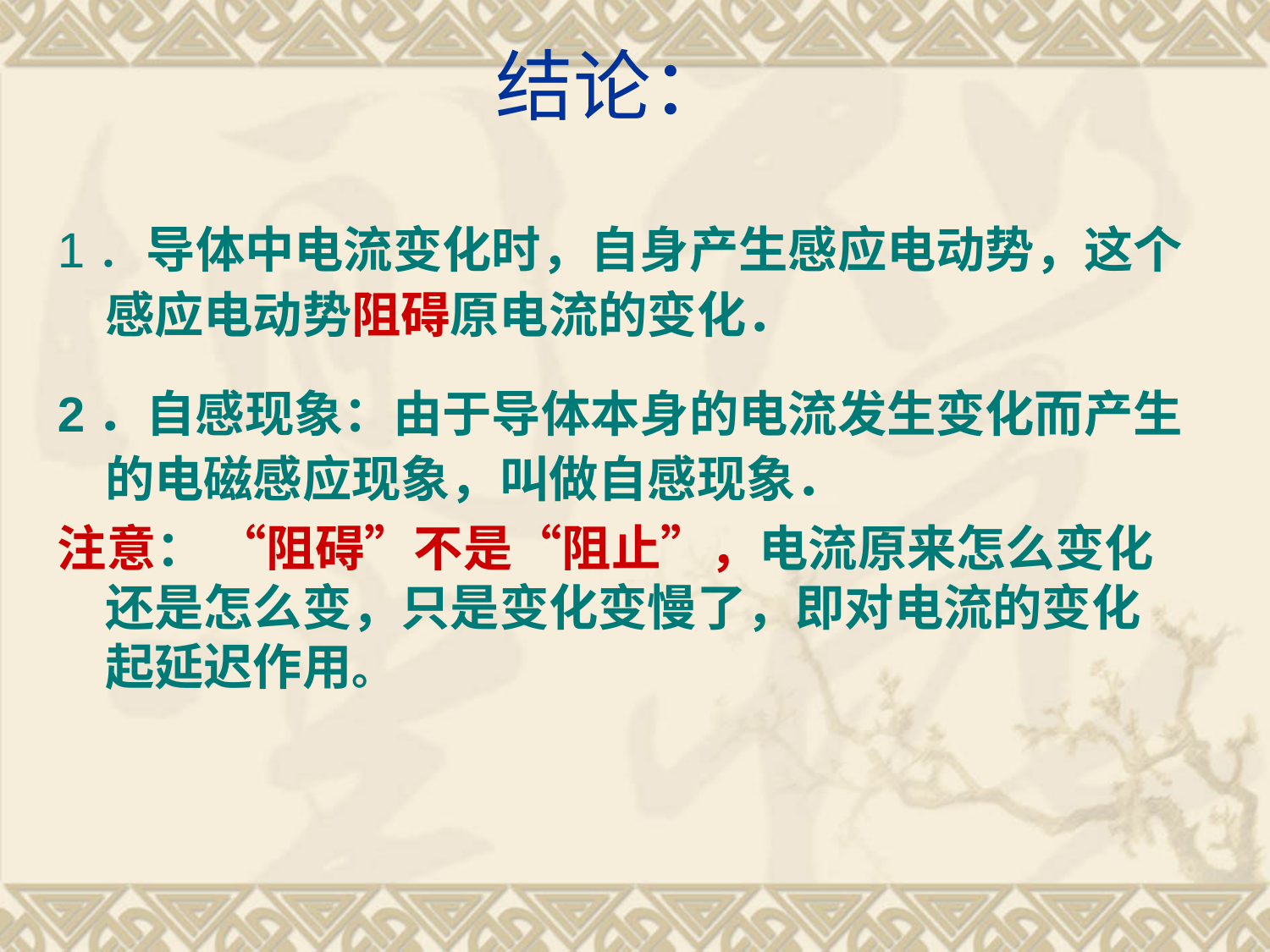

# 结论：
1．导体中电流变化时，自身产生感应电动势，这个感应电动势阻碍原电流的变化．
2．自感现象：由于导体本身的电流发生变化而产生的电磁感应现象，叫做自感现象．
注意： “阻碍”不是“阻止”，电流原来怎么变化还是怎么变，只是变化变慢了，即对电流的变化起延迟作用。